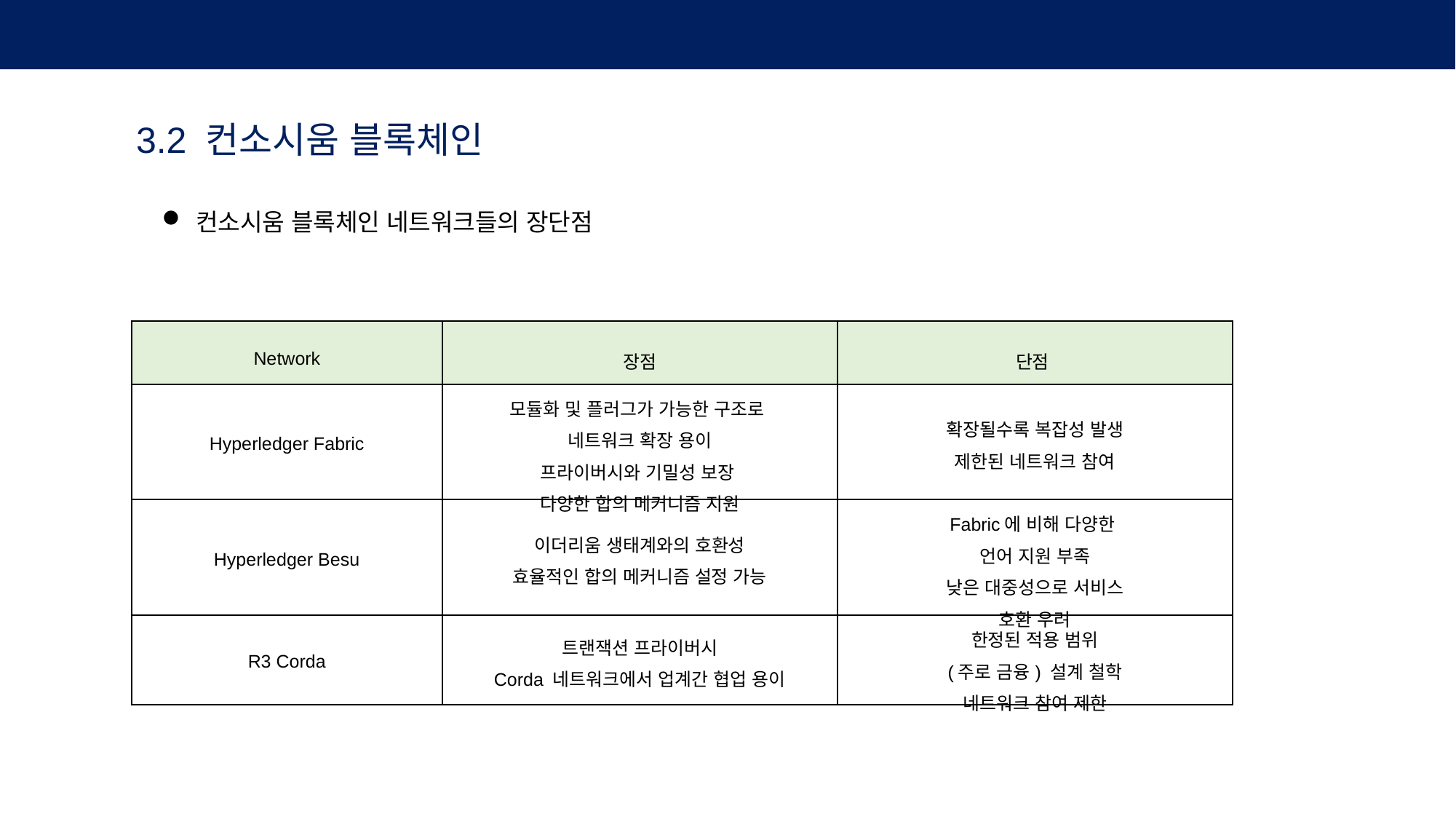

2. 채권토큰의 정의 및 내용
3.2 컨소시움 블록체인
컨소시움 블록체인 네트워크들의 장단점
| Network | 장점 | 단점 |
| --- | --- | --- |
| Hyperledger Fabric | 모듈화 및 플러그가 가능한 구조로 네트워크 확장 용이 프라이버시와 기밀성 보장 다양한 합의 메커니즘 지원 | 확장될수록 복잡성 발생 제한된 네트워크 참여 |
| Hyperledger Besu | 이더리움 생태계와의 호환성 효율적인 합의 메커니즘 설정 가능 | Fabric에 비해 다양한 언어 지원 부족 낮은 대중성으로 서비스 호환 우려 |
| R3 Corda | 트랜잭션 프라이버시 Corda 네트워크에서 업계간 협업 용이 | 한정된 적용 범위 (주로 금융) 설계 철학 네트워크 참여 제한 |